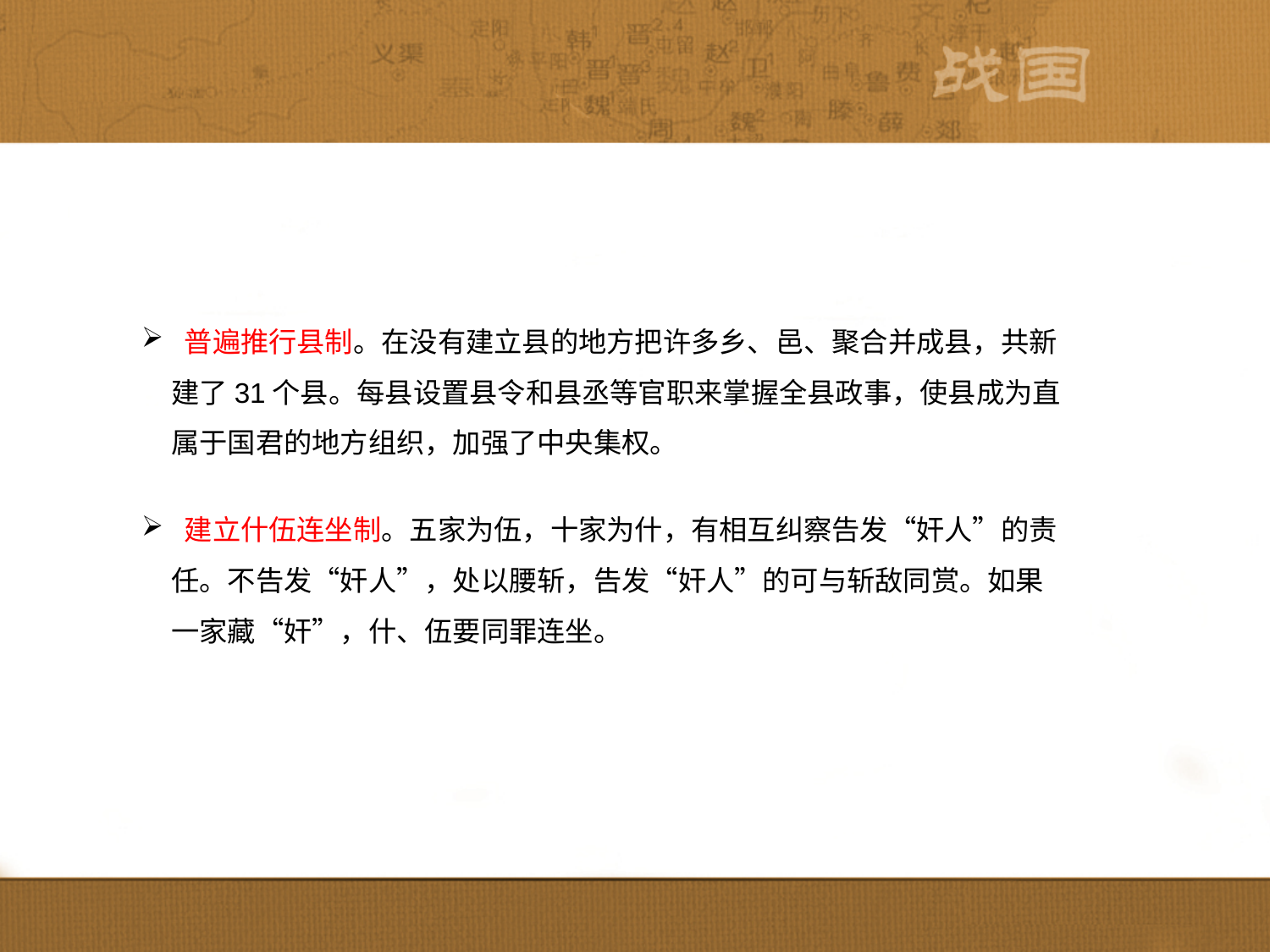

普遍推行县制。在没有建立县的地方把许多乡、邑、聚合并成县，共新建了31个县。每县设置县令和县丞等官职来掌握全县政事，使县成为直属于国君的地方组织，加强了中央集权。
 建立什伍连坐制。五家为伍，十家为什，有相互纠察告发“奸人”的责任。不告发“奸人”，处以腰斩，告发“奸人”的可与斩敌同赏。如果一家藏“奸”，什、伍要同罪连坐。